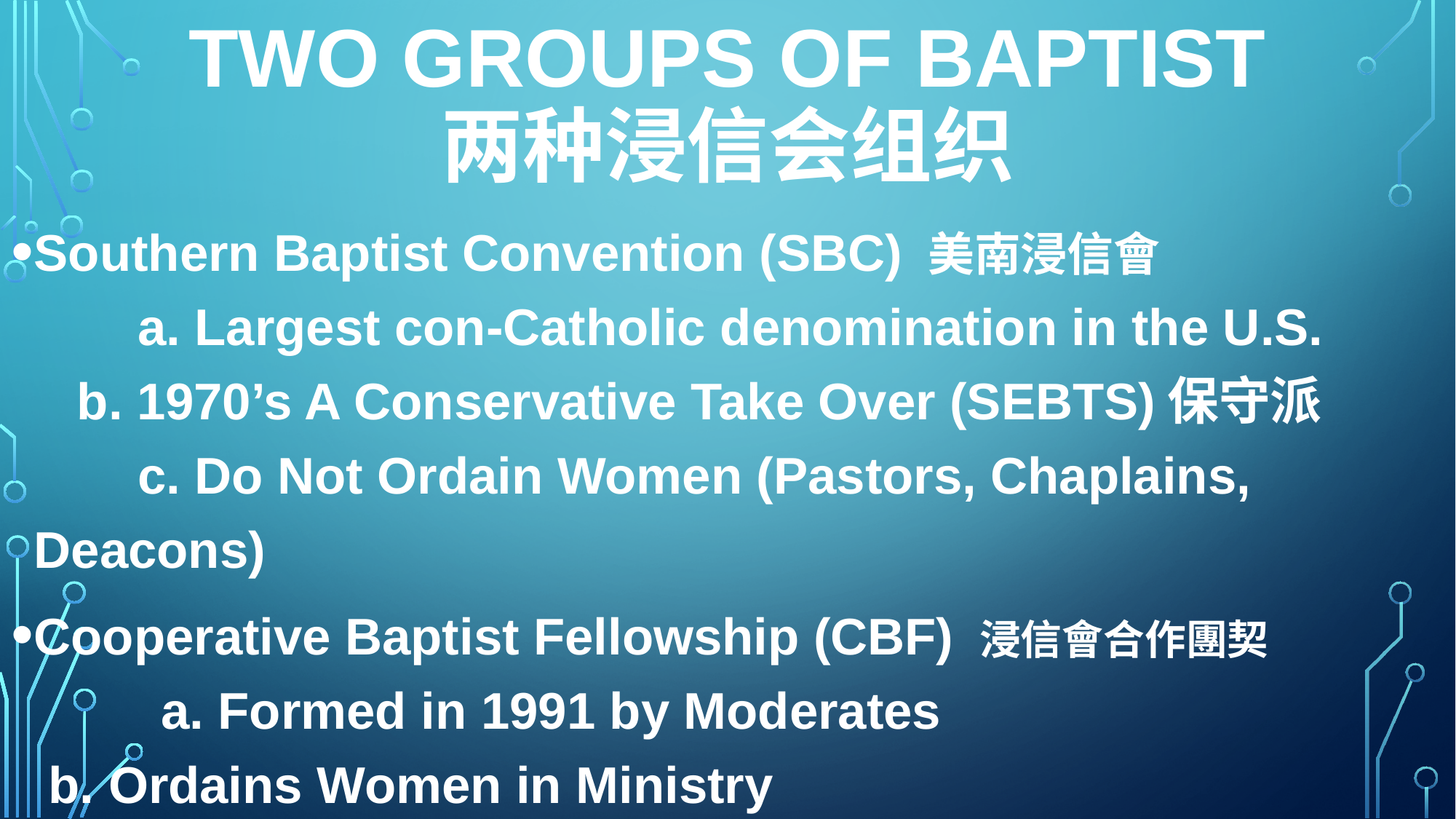

# Two groups of Baptist 两种浸信会组织
Southern Baptist Convention (SBC) 美南浸信會                                 a. Largest con-Catholic denomination in the U.S.            b. 1970’s A Conservative Take Over (SEBTS)保守派                   c. Do Not Ordain Women (Pastors, Chaplains, Deacons)
Cooperative Baptist Fellowship (CBF) 浸信會合作團契                          a. Formed in 1991 by Moderates                                    b. Ordains Women in Ministry